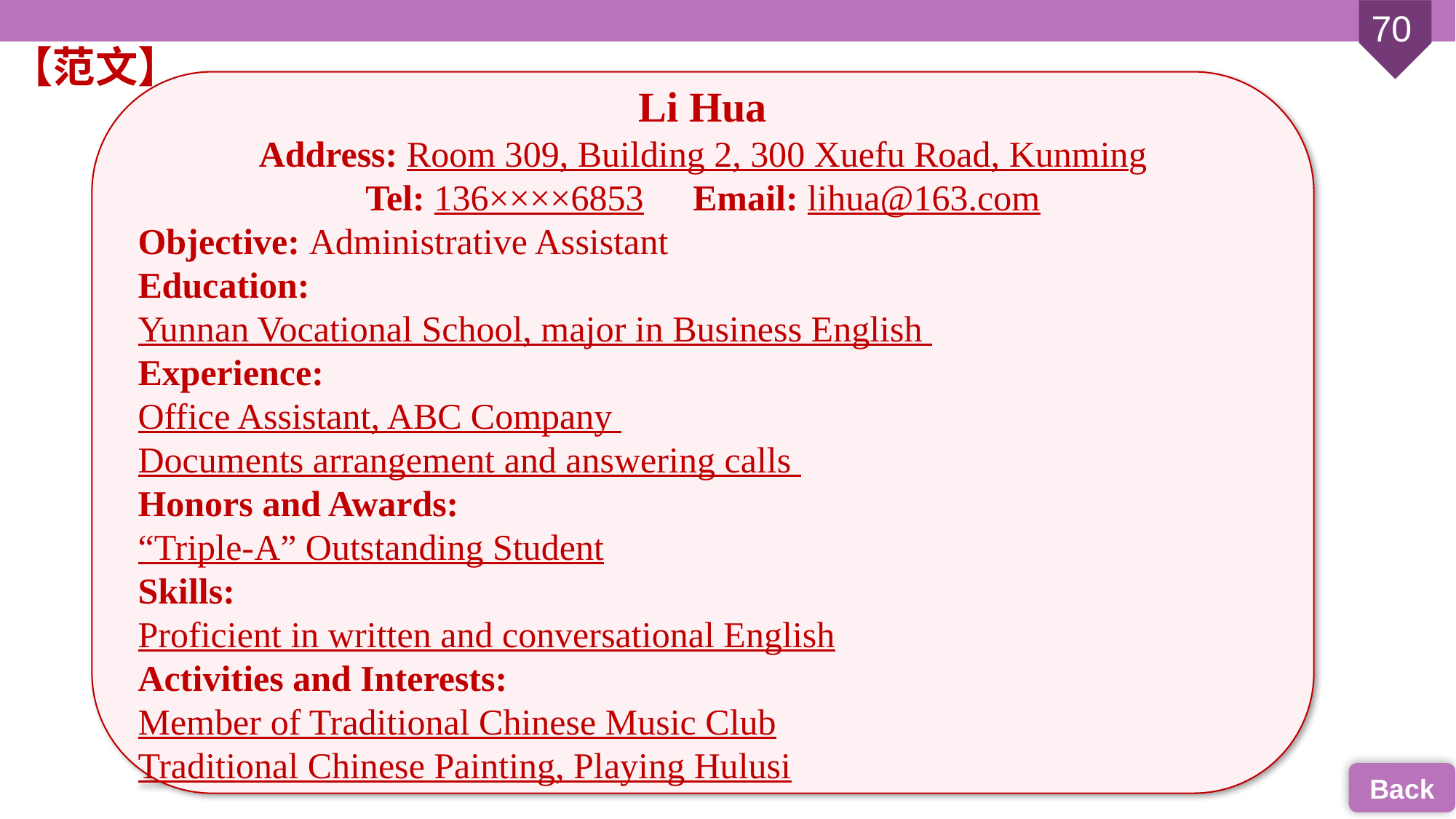

【范文】
Li Hua
Address: Room 309, Building 2, 300 Xuefu Road, Kunming
Tel: 136××××6853 	Email: lihua@163.com
Objective: Administrative Assistant
Education:
Yunnan Vocational School, major in Business English
Experience:
Office Assistant, ABC Company
Documents arrangement and answering calls
Honors and Awards:
“Triple-A” Outstanding Student
Skills:
Proficient in written and conversational English
Activities and Interests:
Member of Traditional Chinese Music Club
Traditional Chinese Painting, Playing Hulusi
Back